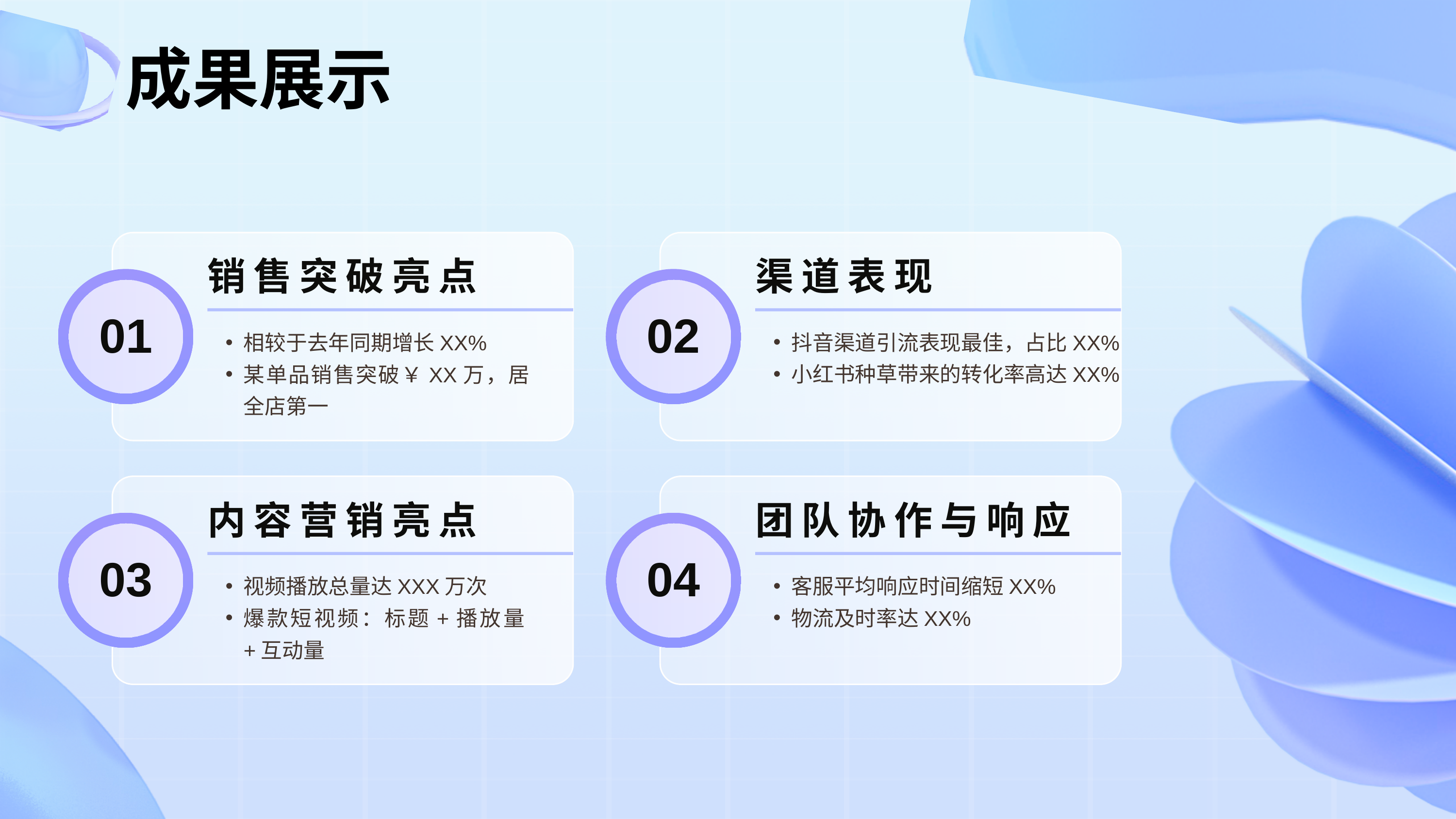

成果展示

销售突破亮点
渠道表现

01

02

相较于去年同期增长XX%
某单品销售突破￥XX万，居全店第一
抖音渠道引流表现最佳，占比XX%
小红书种草带来的转化率高达XX%

内容营销亮点
团队协作与响应

03

04

视频播放总量达XXX万次
爆款短视频：标题+播放量+互动量
客服平均响应时间缩短XX%
物流及时率达XX%